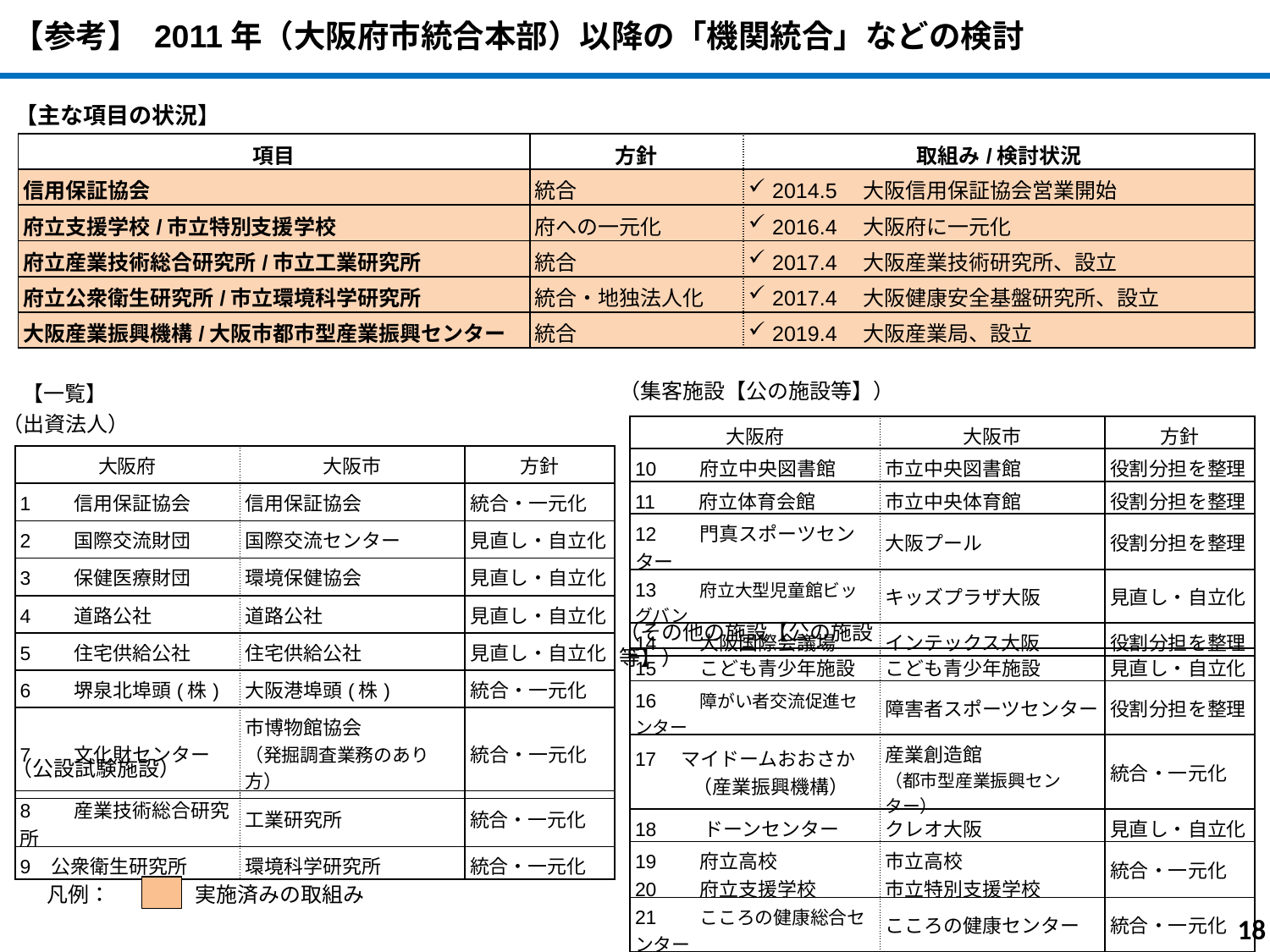

【参考】 2011年（大阪府市統合本部）以降の「機関統合」などの検討
【主な項目の状況】
| 項目 | 方針 | 取組み/検討状況 |
| --- | --- | --- |
| 信用保証協会 | 統合 | 2014.5　大阪信用保証協会営業開始 |
| 府立支援学校/市立特別支援学校 | 府への一元化 | 2016.4　大阪府に一元化 |
| 府立産業技術総合研究所/市立工業研究所 | 統合 | 2017.4　大阪産業技術研究所、設立 |
| 府立公衆衛生研究所/市立環境科学研究所 | 統合・地独法人化 | 2017.4　大阪健康安全基盤研究所、設立 |
| 大阪産業振興機構/大阪市都市型産業振興センター | 統合 | 2019.4　大阪産業局、設立 |
（集客施設【公の施設等】）
【一覧】
（出資法人）
| 大阪府 | 大阪市 | 方針 |
| --- | --- | --- |
| 10　　府立中央図書館 | 市立中央図書館 | 役割分担を整理 |
| 11　　府立体育会館 | 市立中央体育館 | 役割分担を整理 |
| 12　　門真スポーツセンター | 大阪プール | 役割分担を整理 |
| 13　　府立大型児童館ビッグバン | キッズプラザ大阪 | 見直し・自立化 |
| 14　　大阪国際会議場 | インテックス大阪 | 役割分担を整理 |
| 大阪府 | 大阪市 | 方針 |
| --- | --- | --- |
| 1　　信用保証協会 | 信用保証協会 | 統合・一元化 |
| 2　　国際交流財団 | 国際交流センター | 見直し・自立化 |
| 3　　保健医療財団 | 環境保健協会 | 見直し・自立化 |
| 4　　道路公社 | 道路公社 | 見直し・自立化 |
| 5　　住宅供給公社 | 住宅供給公社 | 見直し・自立化 |
| 6　　堺泉北埠頭(株) | 大阪港埠頭(株) | 統合・一元化 |
| 7　　文化財センター | 市博物館協会 （発掘調査業務のあり方） | 統合・一元化 |
（その他の施設【公の施設等】）
| 15　　こども青少年施設 | こども青少年施設 | 見直し・自立化 |
| --- | --- | --- |
| 16　　障がい者交流促進センター | 障害者スポーツセンター | 役割分担を整理 |
| マイドームおおさか 　　　（産業振興機構） | 産業創造館 （都市型産業振興センター） | 統合・一元化 |
| 18　　 ドーンセンター | クレオ大阪 | 見直し・自立化 |
| 19　　府立高校 20　　府立支援学校 | 市立高校 市立特別支援学校 | 統合・一元化 |
| 21　　こころの健康総合センター | こころの健康センター | 統合・一元化 |
| 22　　動物愛護管理センター | 動物管理センター | 役割分担を整理 |
（公設試験施設）
| 8　　産業技術総合研究所 | 工業研究所 | 統合・一元化 |
| --- | --- | --- |
| 9 公衆衛生研究所 | 環境科学研究所 | 統合・一元化 |
凡例：　　　　実施済みの取組み

18